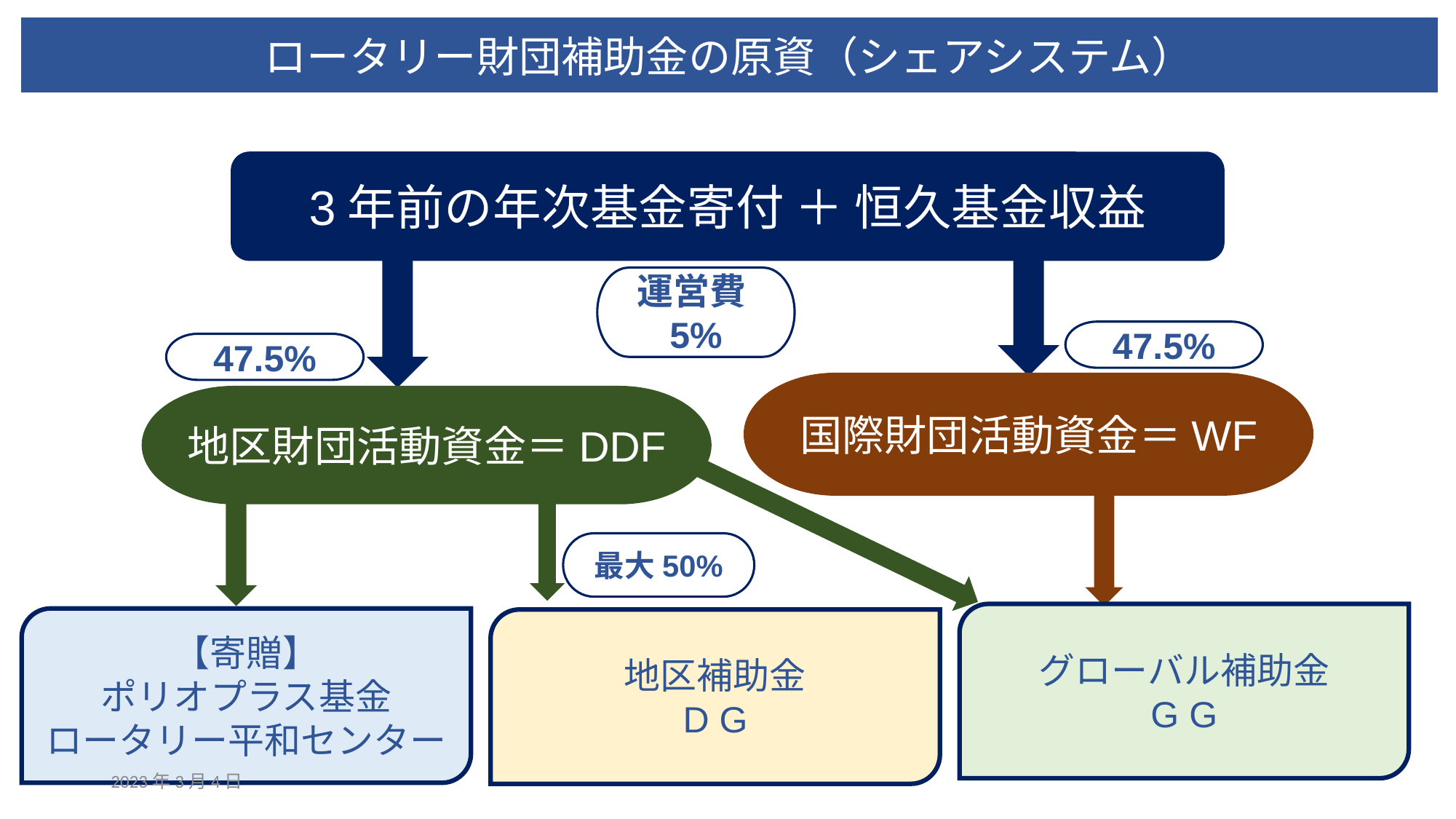

ロータリー財団補助金の原資（シェアシステム）
3年前の年次基金寄付 ＋ 恒久基金収益

運営費5%

47.5%
47.5%
国際財団活動資金＝WF
地区財団活動資金＝DDF

最大50%
グローバル補助金
G G
【寄贈】
ポリオプラス基金
ロータリー平和センター
地区補助金
D G
2023年3月4日